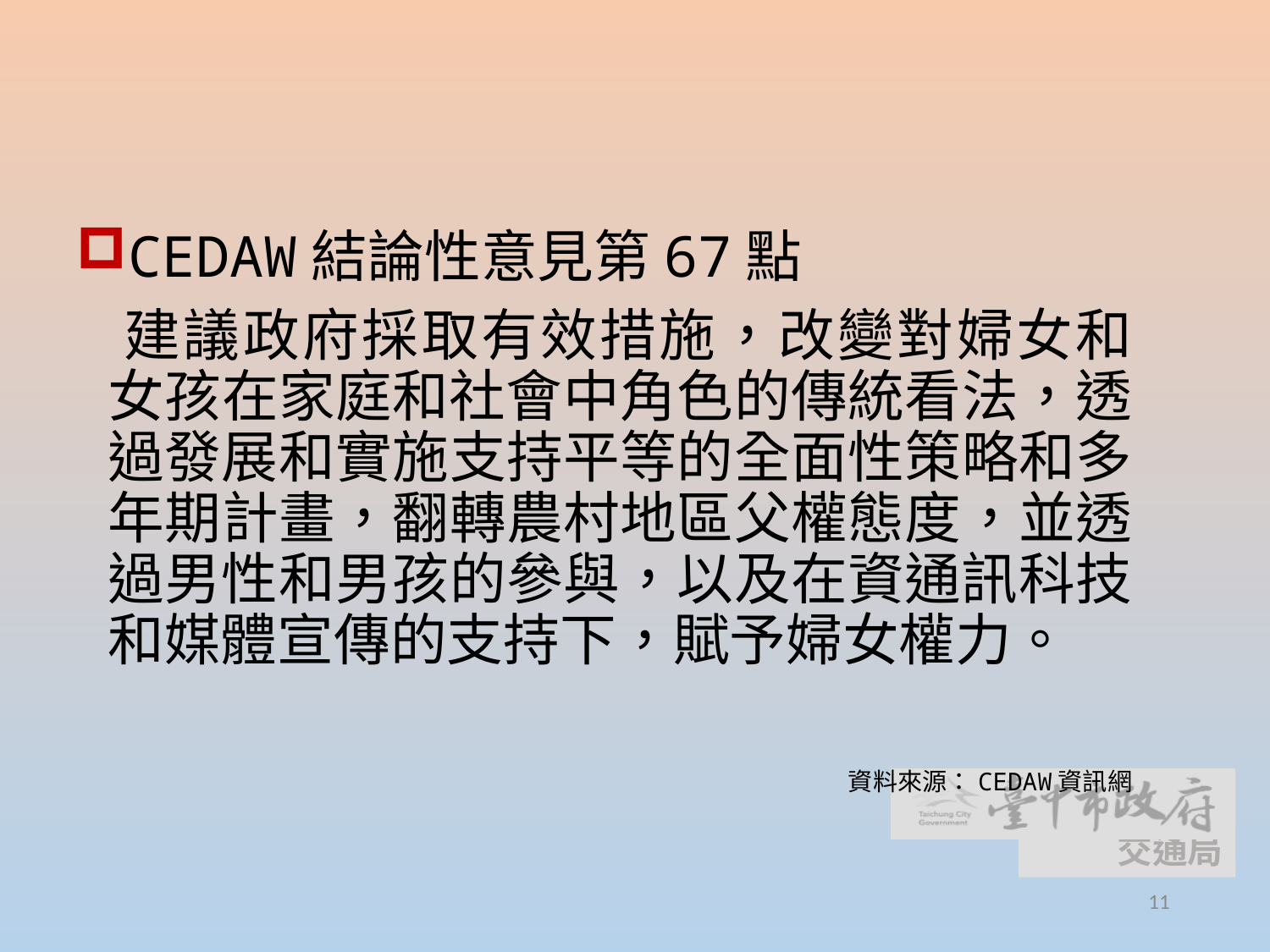

11
CEDAW結論性意見第67點
  建議政府採取有效措施，改變對婦女和女孩在家庭和社會中角色的傳統看法，透過發展和實施支持平等的全面性策略和多年期計畫，翻轉農村地區父權態度，並透過男性和男孩的參與，以及在資通訊科技和媒體宣傳的支持下，賦予婦女權力。

資料來源：CEDAW資訊網